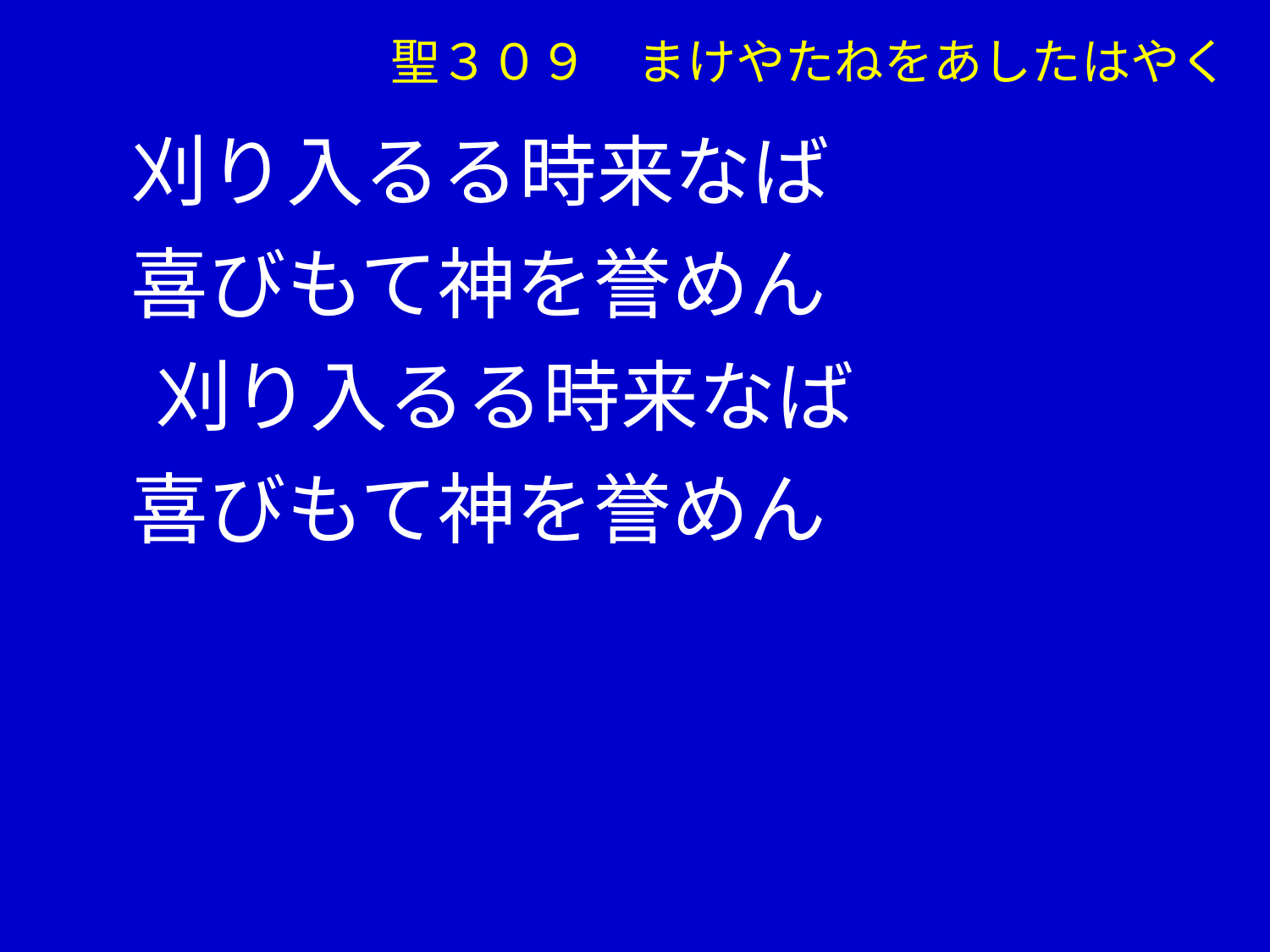

聖３０９　まけやたねをあしたはやく
  刈り入るる時来なば
  喜びもて神を誉めん
　刈り入るる時来なば
  喜びもて神を誉めん